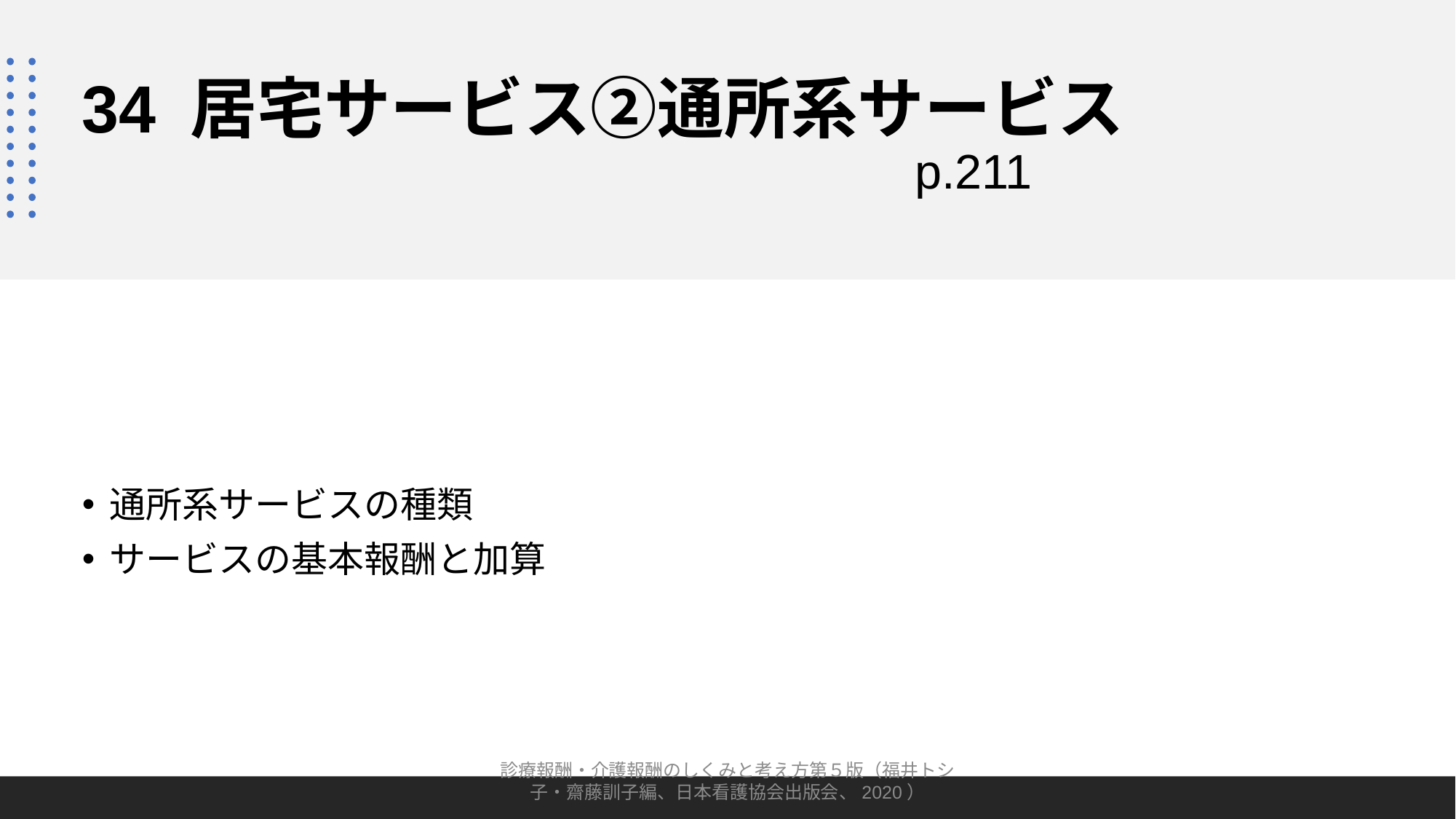

# 34 居宅サービス②通所系サービス p.211

通所系サービスの種類
サービスの基本報酬と加算
診療報酬・介護報酬のしくみと考え方第５版（福井トシ子・齋藤訓子編、日本看護協会出版会、2020）